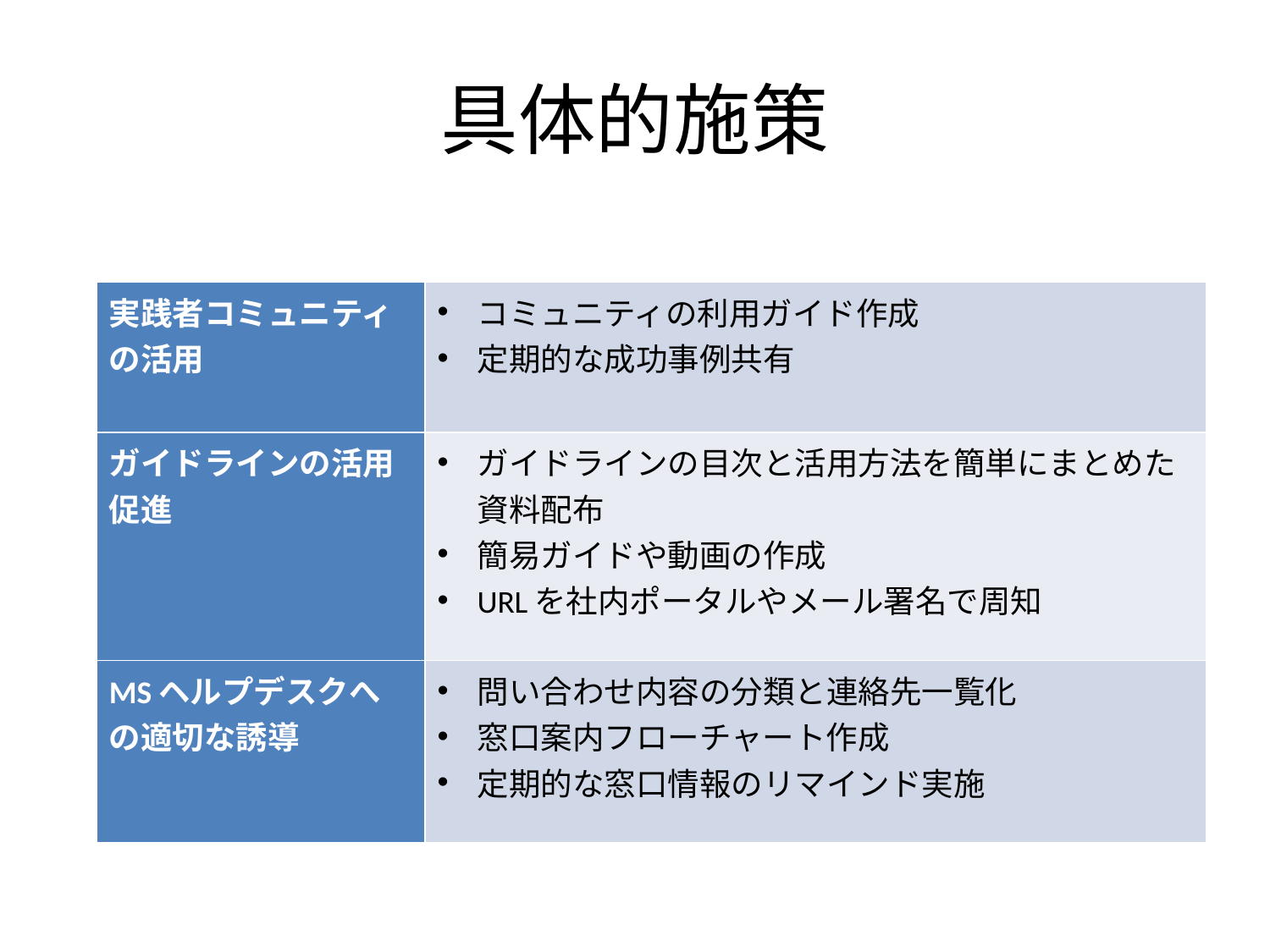

# 具体的施策
| 実践者コミュニティの活用 | コミュニティの利用ガイド作成 定期的な成功事例共有 |
| --- | --- |
| ガイドラインの活用促進 | ガイドラインの目次と活用方法を簡単にまとめた資料配布 簡易ガイドや動画の作成 URLを社内ポータルやメール署名で周知 |
| MSヘルプデスクへの適切な誘導 | 問い合わせ内容の分類と連絡先一覧化 窓口案内フローチャート作成 定期的な窓口情報のリマインド実施 |